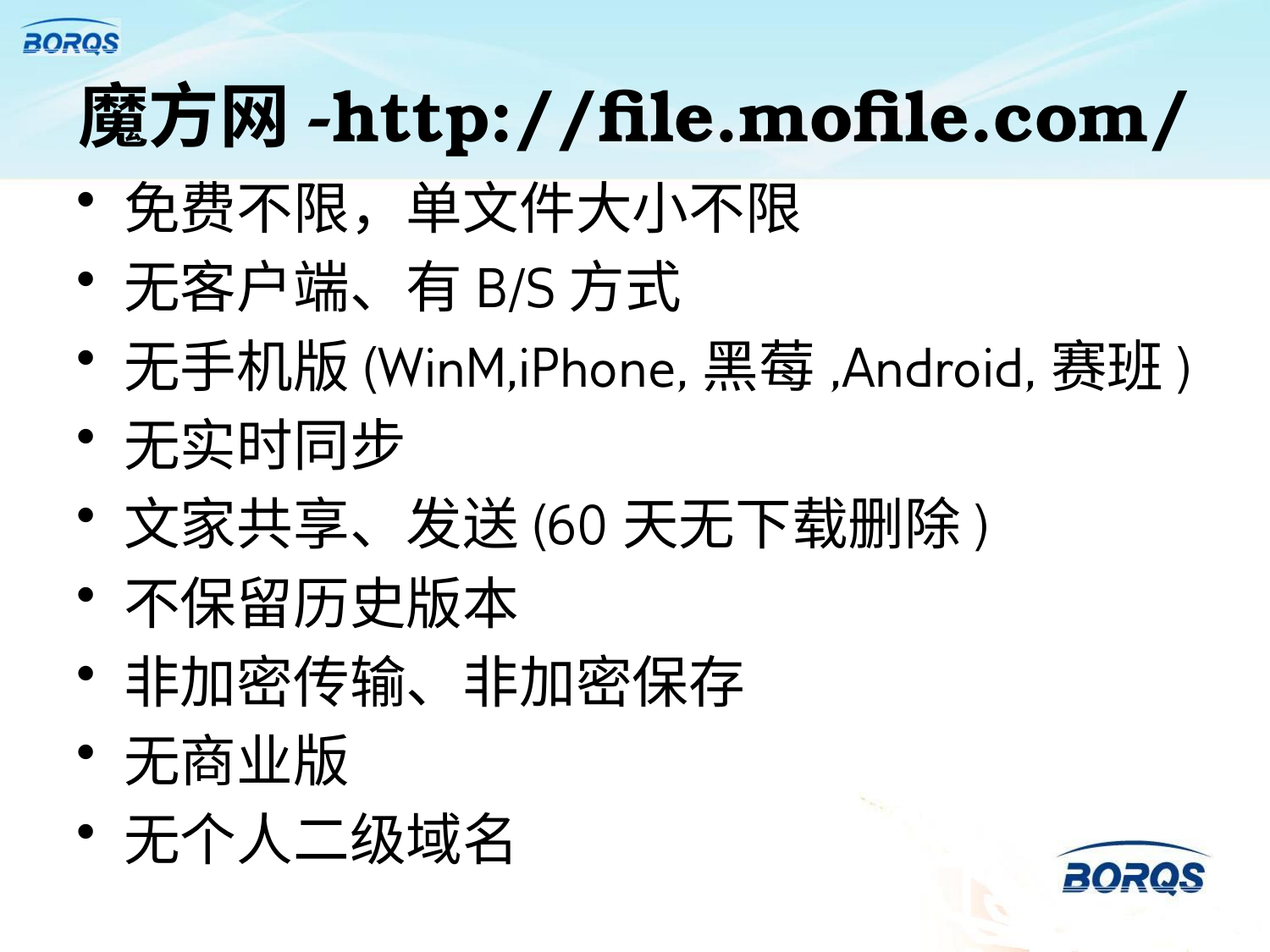

# 魔方网-http://file.mofile.com/
免费不限，单文件大小不限
无客户端、有B/S方式
无手机版(WinM,iPhone,黑莓,Android,赛班)
无实时同步
文家共享、发送(60天无下载删除)
不保留历史版本
非加密传输、非加密保存
无商业版
无个人二级域名